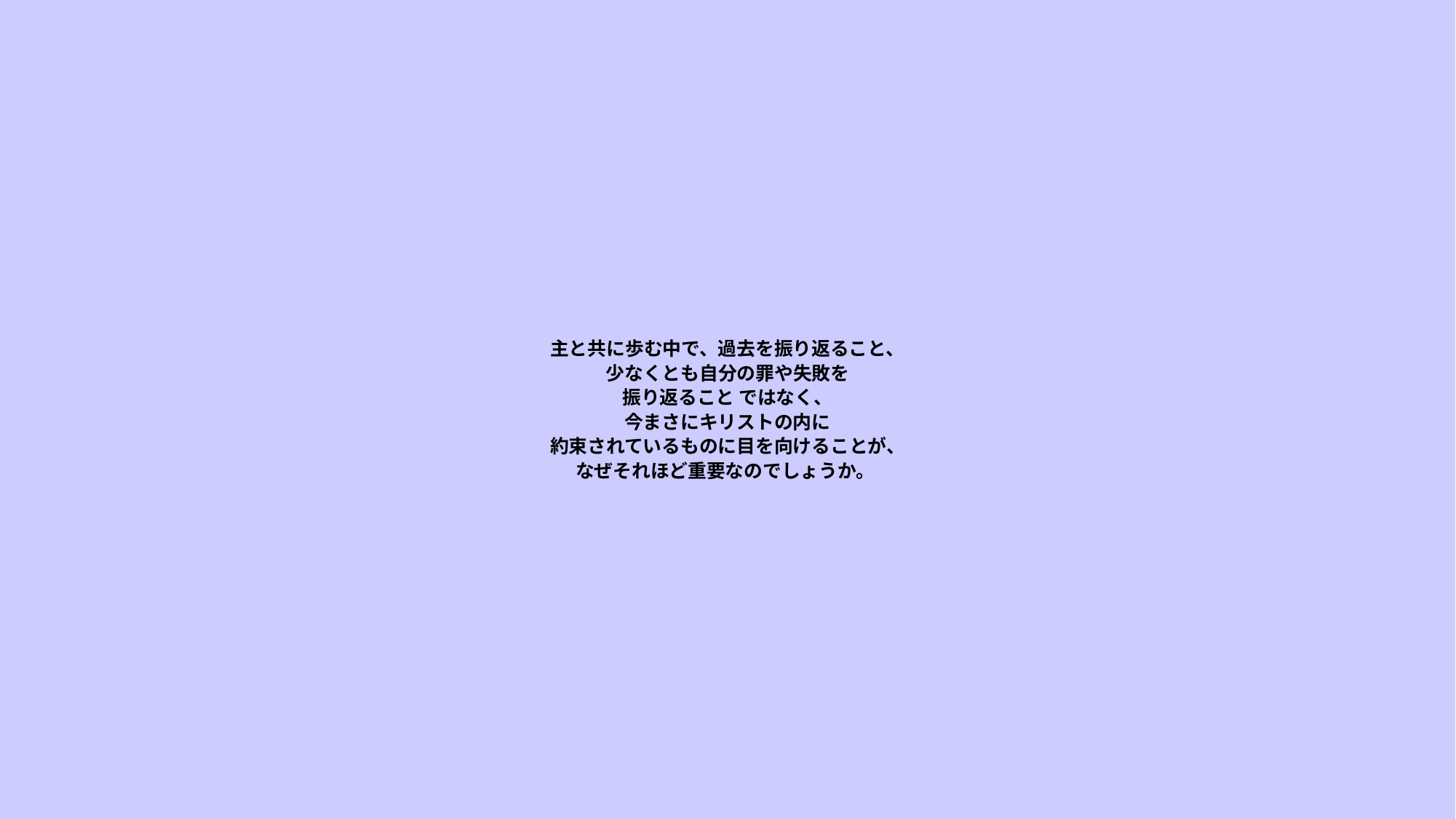

# 主と共に歩む中で、過去を振り返ること、 少なくとも自分の罪や失敗を 振り返ること ではなく、 今まさにキリストの内に 約束されているものに目を向けることが、 なぜそれほど重要なのでしょうか。